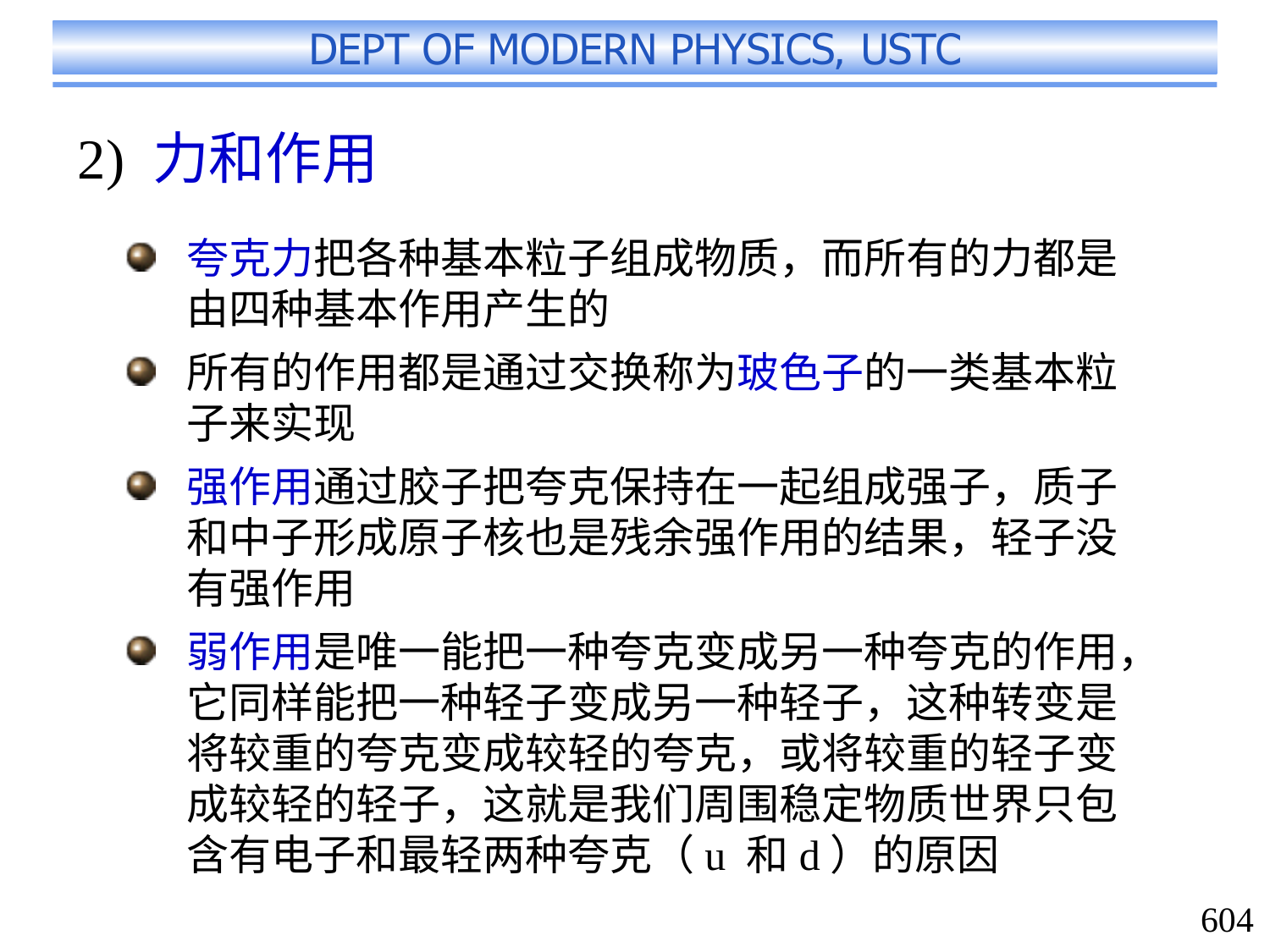

2) 力和作用
夸克力把各种基本粒子组成物质，而所有的力都是由四种基本作用产生的
所有的作用都是通过交换称为玻色子的一类基本粒子来实现
强作用通过胶子把夸克保持在一起组成强子，质子和中子形成原子核也是残余强作用的结果，轻子没有强作用
弱作用是唯一能把一种夸克变成另一种夸克的作用，它同样能把一种轻子变成另一种轻子，这种转变是将较重的夸克变成较轻的夸克，或将较重的轻子变成较轻的轻子，这就是我们周围稳定物质世界只包含有电子和最轻两种夸克（u 和d）的原因
604